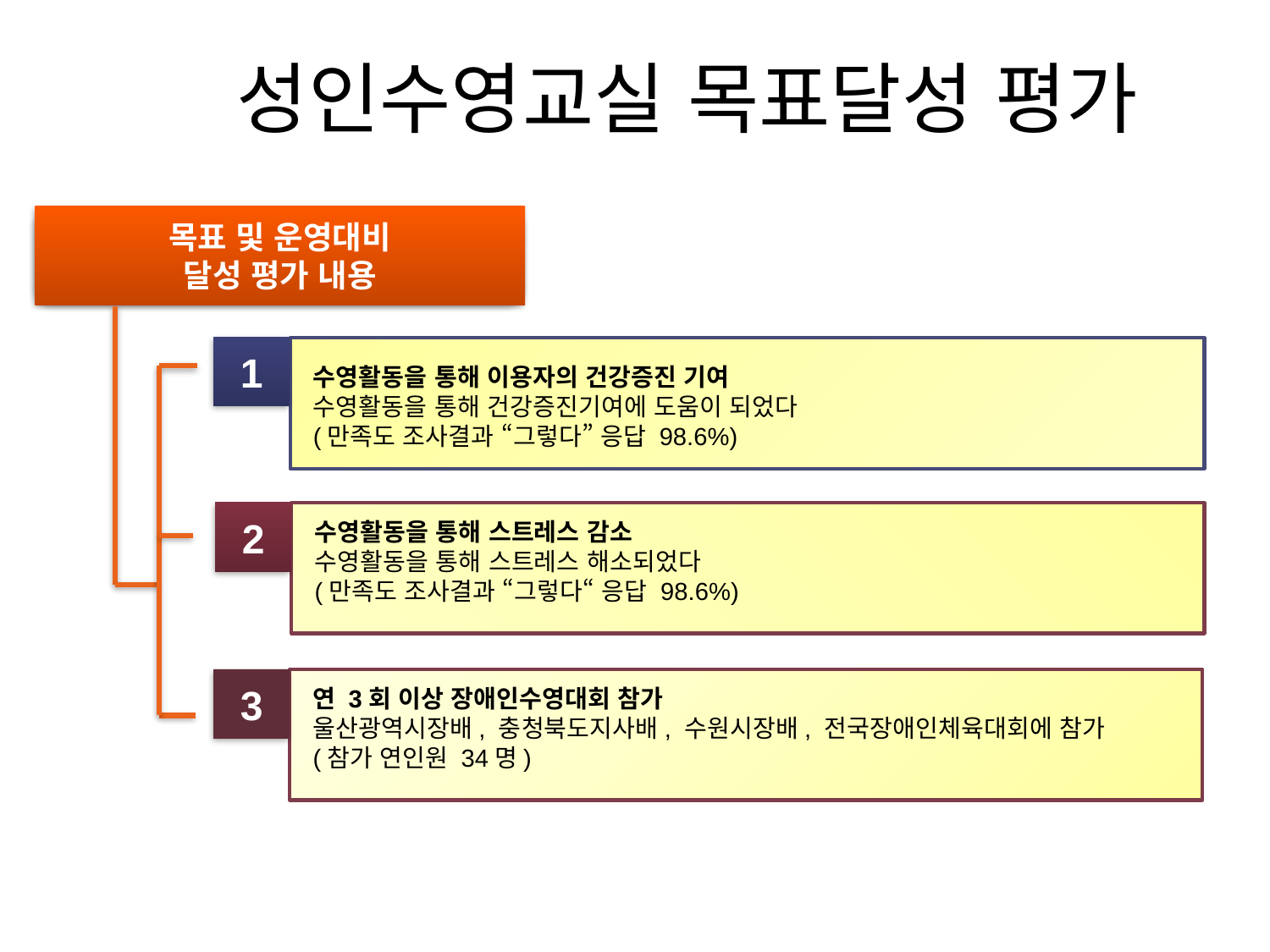

# 성인수영교실 목표달성 평가
목표 및 운영대비
달성 평가 내용

1
수영활동을 통해 이용자의 건강증진 기여
수영활동을 통해 건강증진기여에 도움이 되었다
(만족도 조사결과 “그렇다” 응답 98.6%)

2
수영활동을 통해 스트레스 감소
수영활동을 통해 스트레스 해소되었다
(만족도 조사결과 “그렇다“ 응답 98.6%)
3
연 3회 이상 장애인수영대회 참가
울산광역시장배, 충청북도지사배, 수원시장배, 전국장애인체육대회에 참가
(참가 연인원 34명)